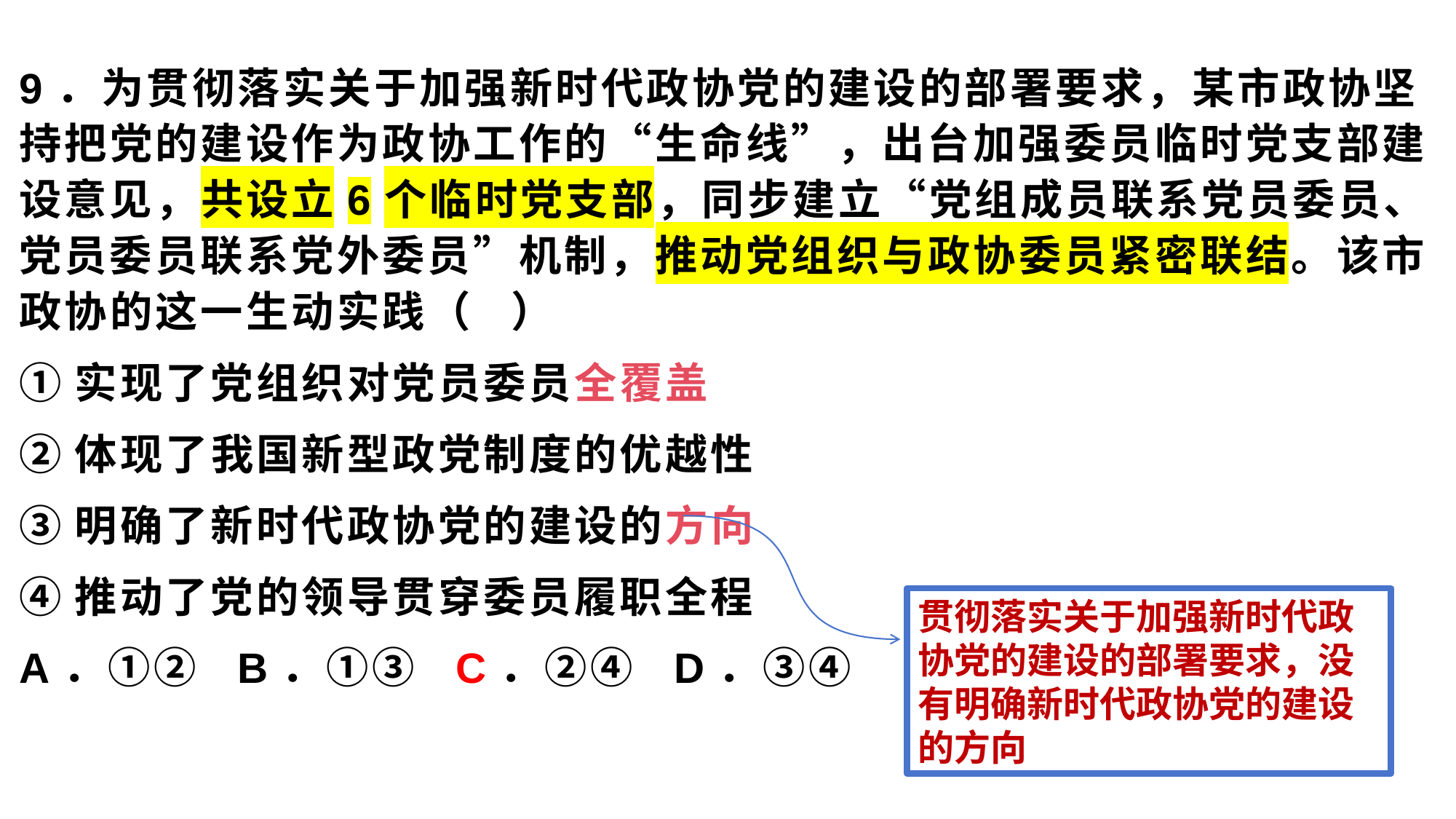

9．为贯彻落实关于加强新时代政协党的建设的部署要求，某市政协坚持把党的建设作为政协工作的“生命线”，出台加强委员临时党支部建设意见，共设立6个临时党支部，同步建立“党组成员联系党员委员、党员委员联系党外委员”机制，推动党组织与政协委员紧密联结。该市政协的这一生动实践（   ）
①实现了党组织对党员委员全覆盖
②体现了我国新型政党制度的优越性
③明确了新时代政协党的建设的方向
④推动了党的领导贯穿委员履职全程
A．①②	B．①③	C．②④	D．③④
贯彻落实关于加强新时代政协党的建设的部署要求，没有明确新时代政协党的建设的方向